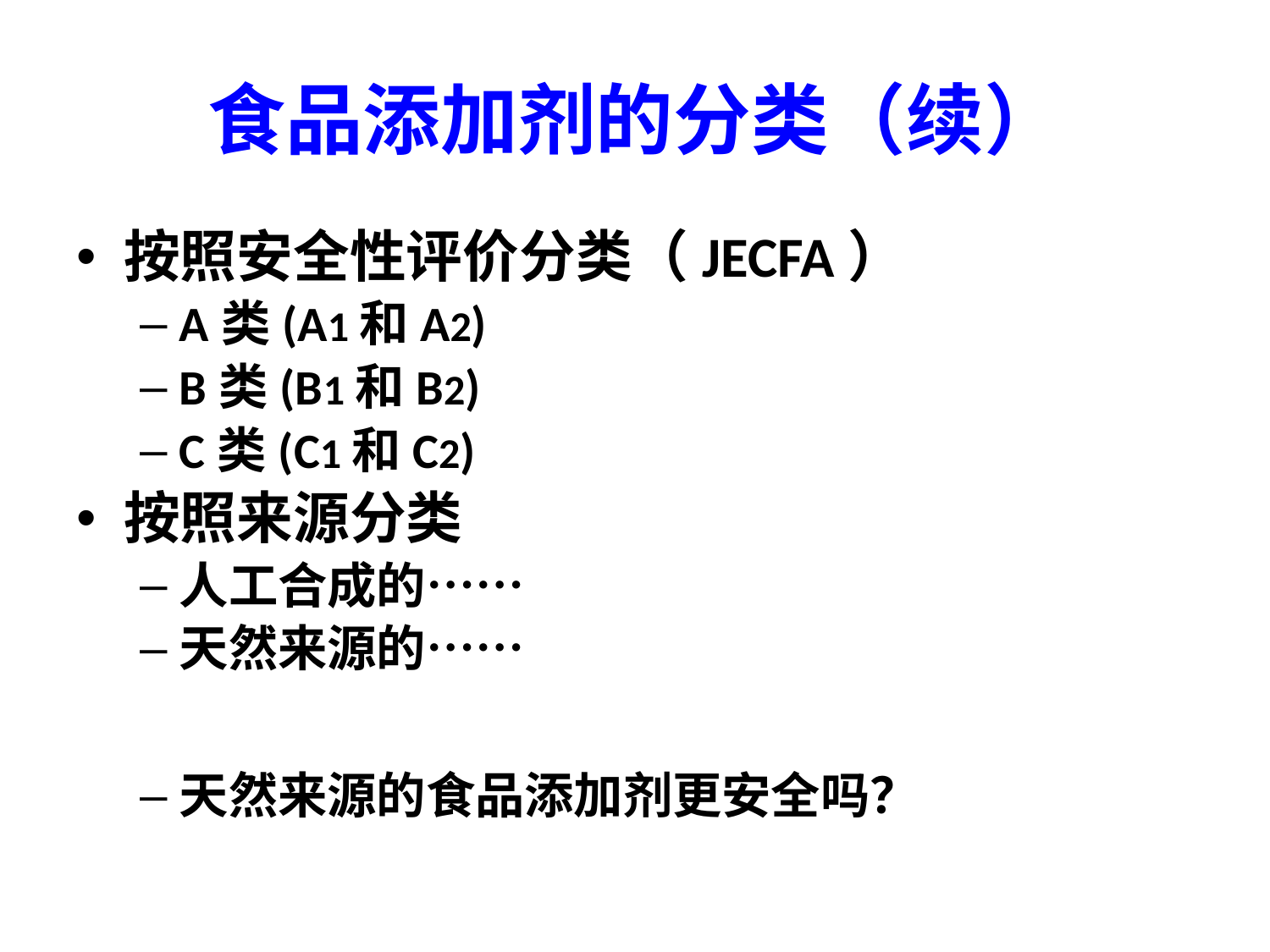

# 食品添加剂的分类（续）
按照安全性评价分类（JECFA）
A类(A1和A2)
B类(B1和B2)
C类(C1和C2)
按照来源分类
人工合成的……
天然来源的……

天然来源的食品添加剂更安全吗？